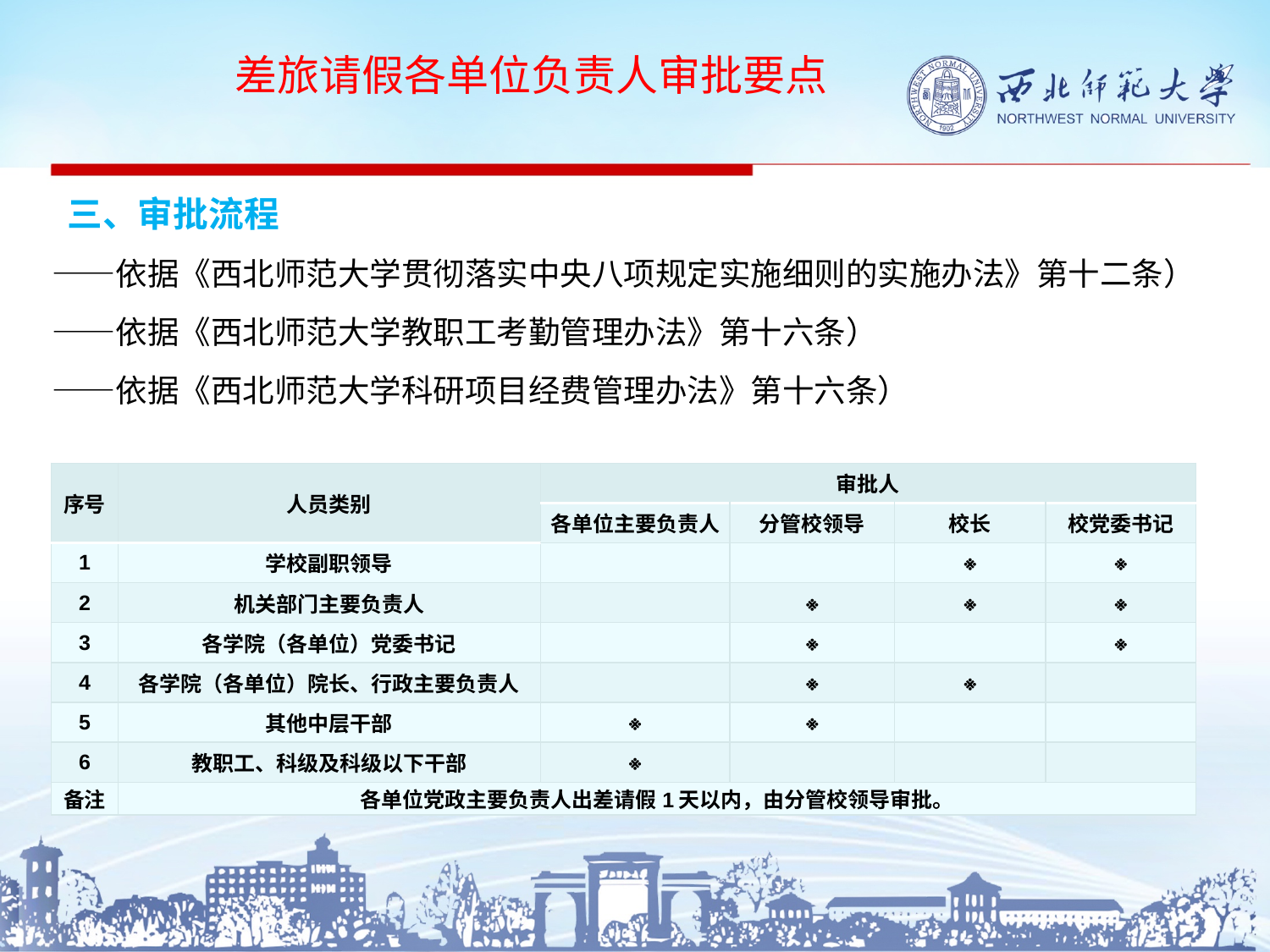

差旅请假各单位负责人审批要点
# 三、审批流程 ——依据《西北师范大学贯彻落实中央八项规定实施细则的实施办法》第十二条） ——依据《西北师范大学教职工考勤管理办法》第十六条） ——依据《西北师范大学科研项目经费管理办法》第十六条）
| 序号 | 人员类别 | 审批人 |  |  |  |
| --- | --- | --- | --- | --- | --- |
|  |  | 各单位主要负责人 | 分管校领导 | 校长 | 校党委书记 |
| 1 | 学校副职领导 |  |  | ※ | ※ |
| 2 | 机关部门主要负责人 |  | ※ | ※ | ※ |
| 3 | 各学院（各单位）党委书记 |  | ※ |  | ※ |
| 4 | 各学院（各单位）院长、行政主要负责人 |  | ※ | ※ |  |
| 5 | 其他中层干部 | ※ | ※ |  |  |
| 6 | 教职工、科级及科级以下干部 | ※ |  |  |  |
| 备注 | 各单位党政主要负责人出差请假1天以内，由分管校领导审批。 |  |  |  |  |